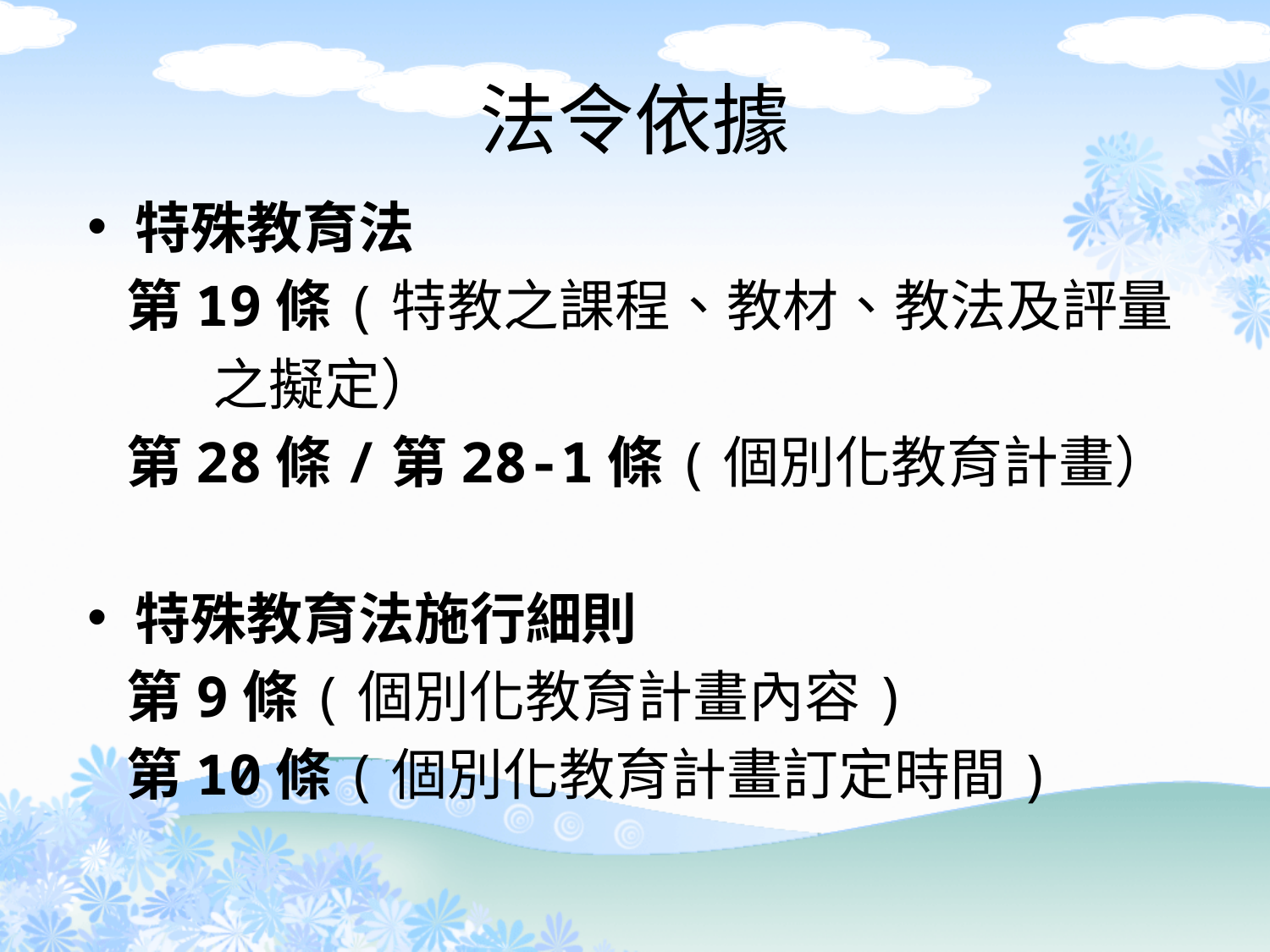

# 法令依據
特殊教育法
  第19條(特教之課程、教材、教法及評量
         之擬定）
  第28條/第28-1條(個別化教育計畫）

特殊教育法施行細則
  第9條(個別化教育計畫內容)
  第10條(個別化教育計畫訂定時間)